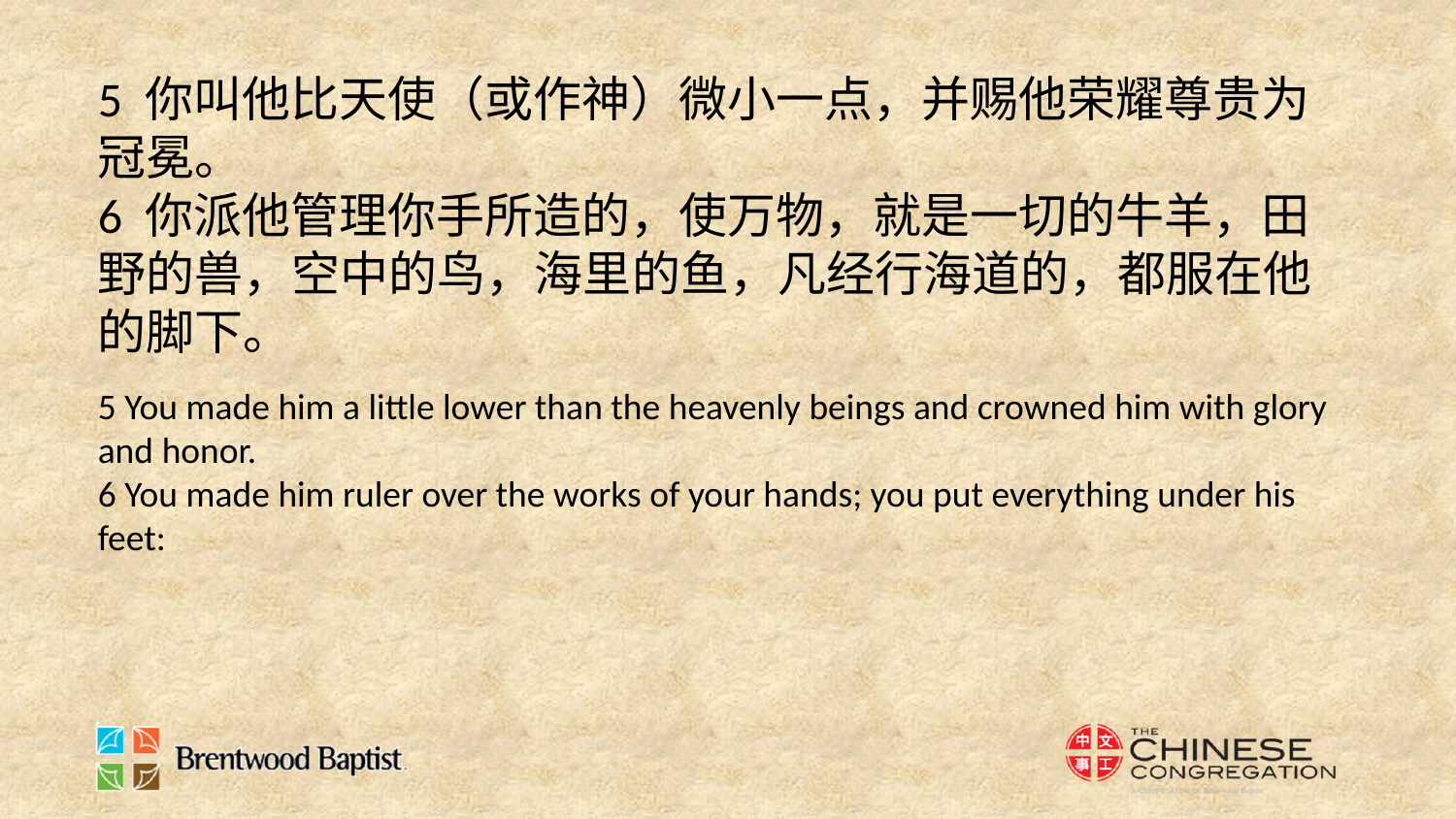

5 你叫他比天使（或作神）微小一点，并赐他荣耀尊贵为冠冕。
6 你派他管理你手所造的，使万物，就是一切的牛羊，田野的兽，空中的鸟，海里的鱼，凡经行海道的，都服在他的脚下。

5 You made him a little lower than the heavenly beings and crowned him with glory and honor.
6 You made him ruler over the works of your hands; you put everything under his feet: